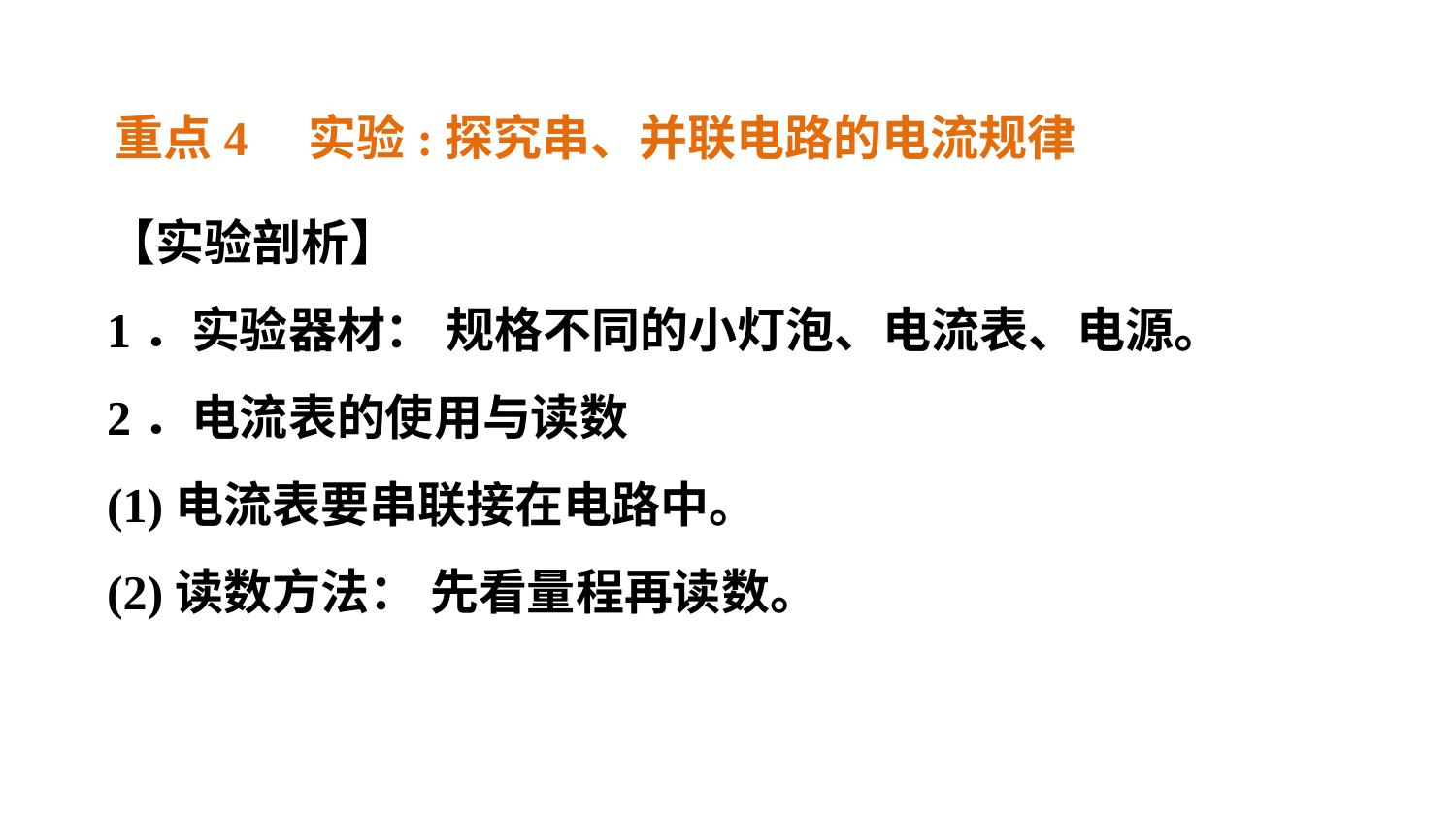

重点4    实验:探究串、并联电路的电流规律
【实验剖析】
1．实验器材： 规格不同的小灯泡、电流表、电源。
2．电流表的使用与读数
(1)电流表要串联接在电路中。
(2)读数方法： 先看量程再读数。